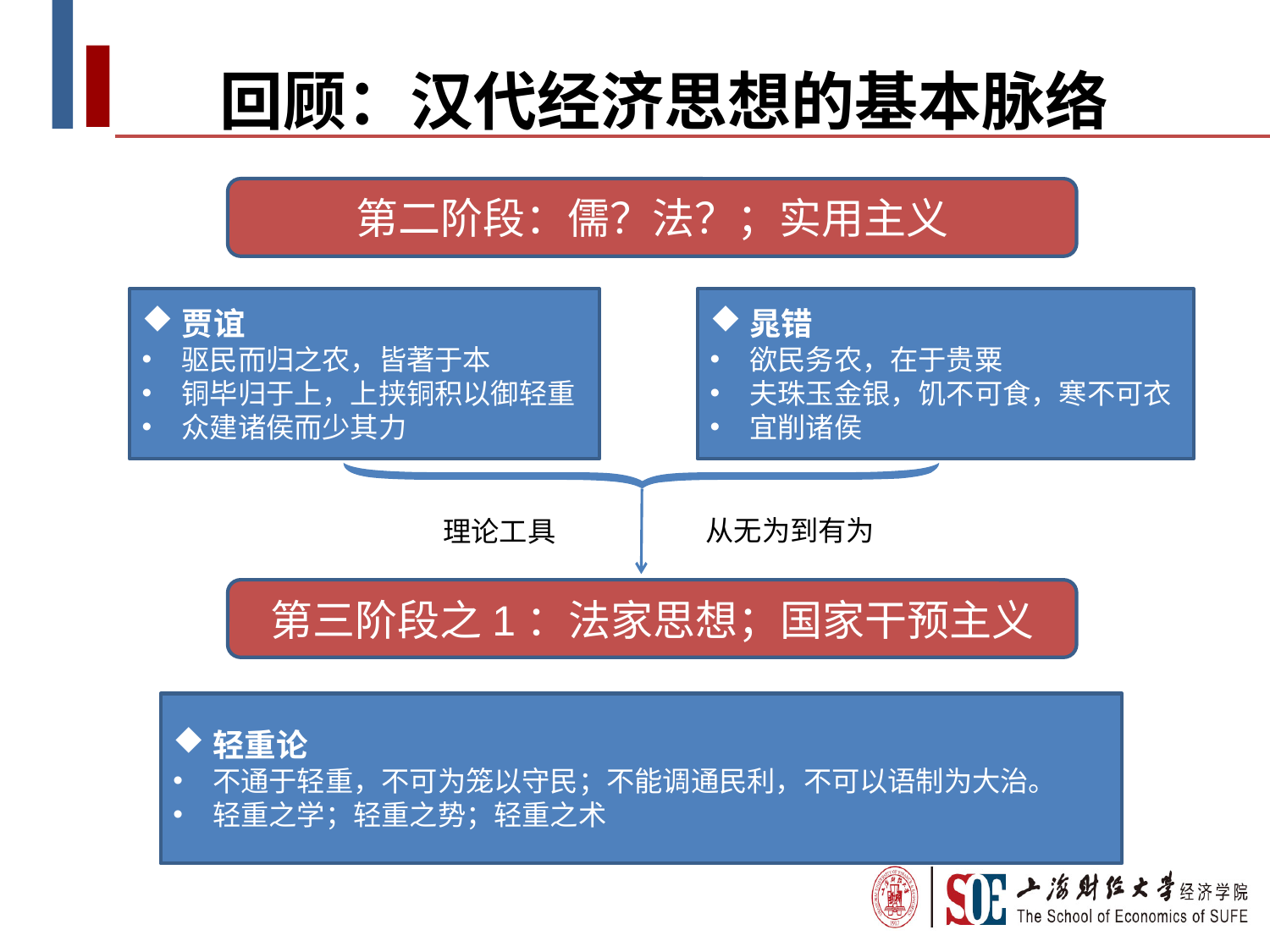

回顾：汉代经济思想的基本脉络

第二阶段：儒？法？；实用主义
贾谊
驱民而归之农，皆著于本
铜毕归于上，上挟铜积以御轻重
众建诸侯而少其力
晁错
欲民务农，在于贵粟
夫珠玉金银，饥不可食，寒不可衣
宜削诸侯
从无为到有为
理论工具
第三阶段之1：法家思想；国家干预主义
轻重论
不通于轻重，不可为笼以守民；不能调通民利，不可以语制为大治。
轻重之学；轻重之势；轻重之术